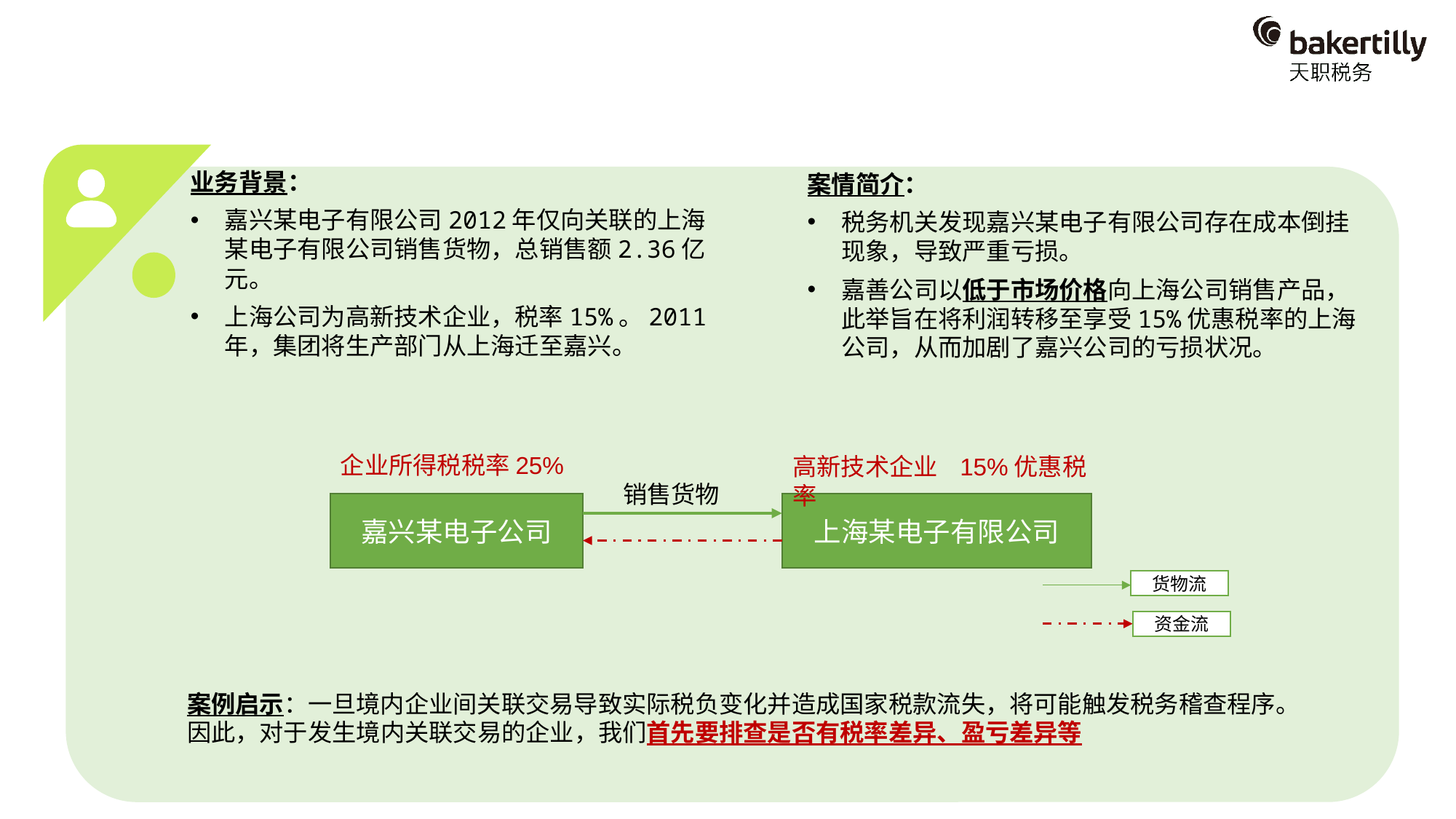

特殊情况—案例

业务背景：
嘉兴某电子有限公司2012年仅向关联的上海某电子有限公司销售货物，总销售额2.36亿元。
上海公司为高新技术企业，税率15%。2011年，集团将生产部门从上海迁至嘉兴。

案例启示：一旦境内企业间关联交易导致实际税负变化并造成国家税款流失，将可能触发税务稽查程序。因此，对于发生境内关联交易的企业，我们首先要排查是否有税率差异、盈亏差异等
案情简介：
税务机关发现嘉兴某电子有限公司存在成本倒挂现象，导致严重亏损。
嘉善公司以低于市场价格向上海公司销售产品，此举旨在将利润转移至享受15%优惠税率的上海公司，从而加剧了嘉兴公司的亏损状况。
企业所得税税率25%
高新技术企业   15%优惠税率
销售货物
上海某电子有限公司
嘉兴某电子公司
货物流
资金流